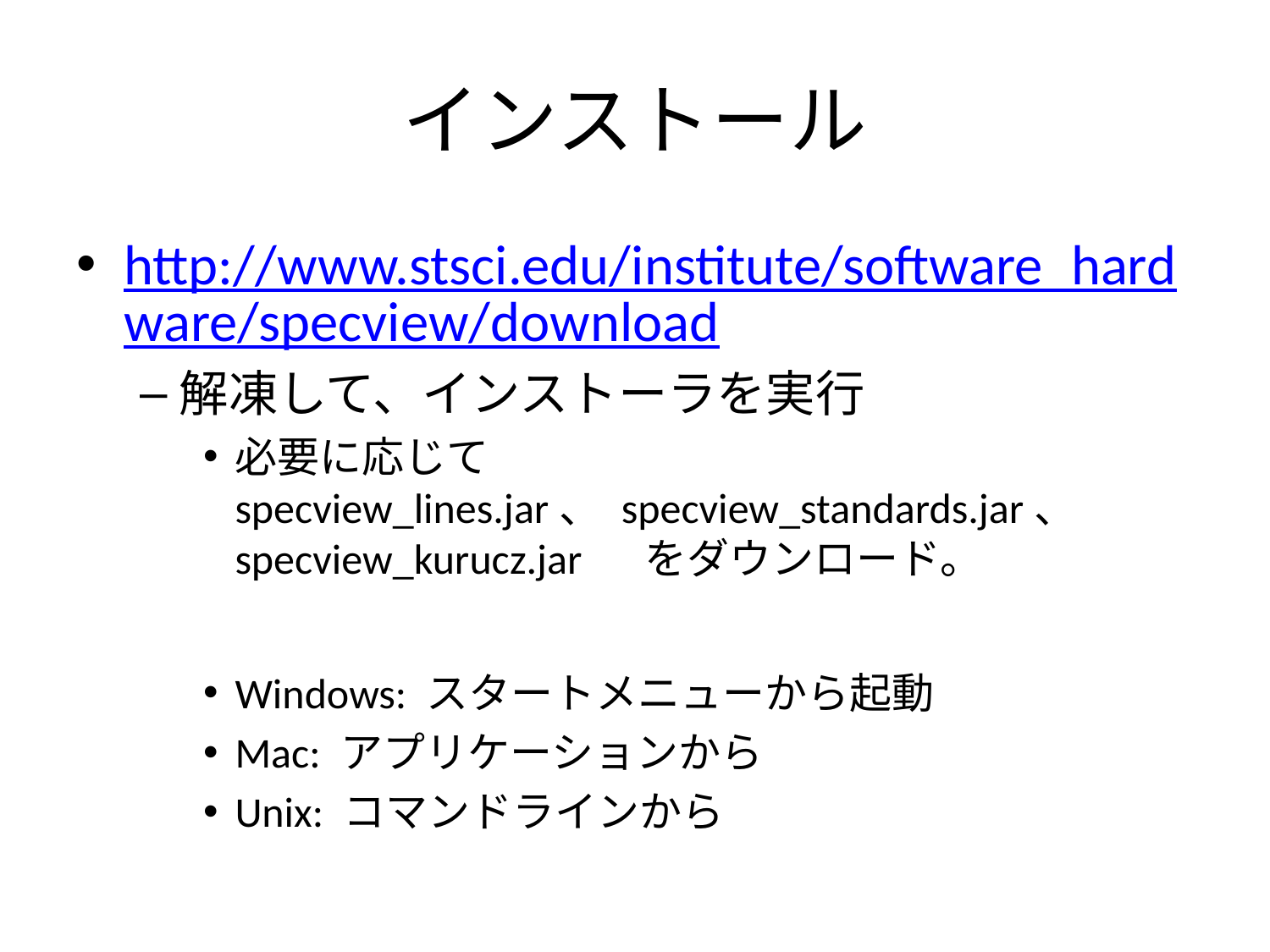

# インストール
http://www.stsci.edu/institute/software_hardware/specview/download
解凍して、インストーラを実行
必要に応じて　
specview_lines.jar、 specview_standards.jar、 specview_kurucz.jar 　をダウンロード。

Windows: スタートメニューから起動
Mac: アプリケーションから
Unix: コマンドラインから